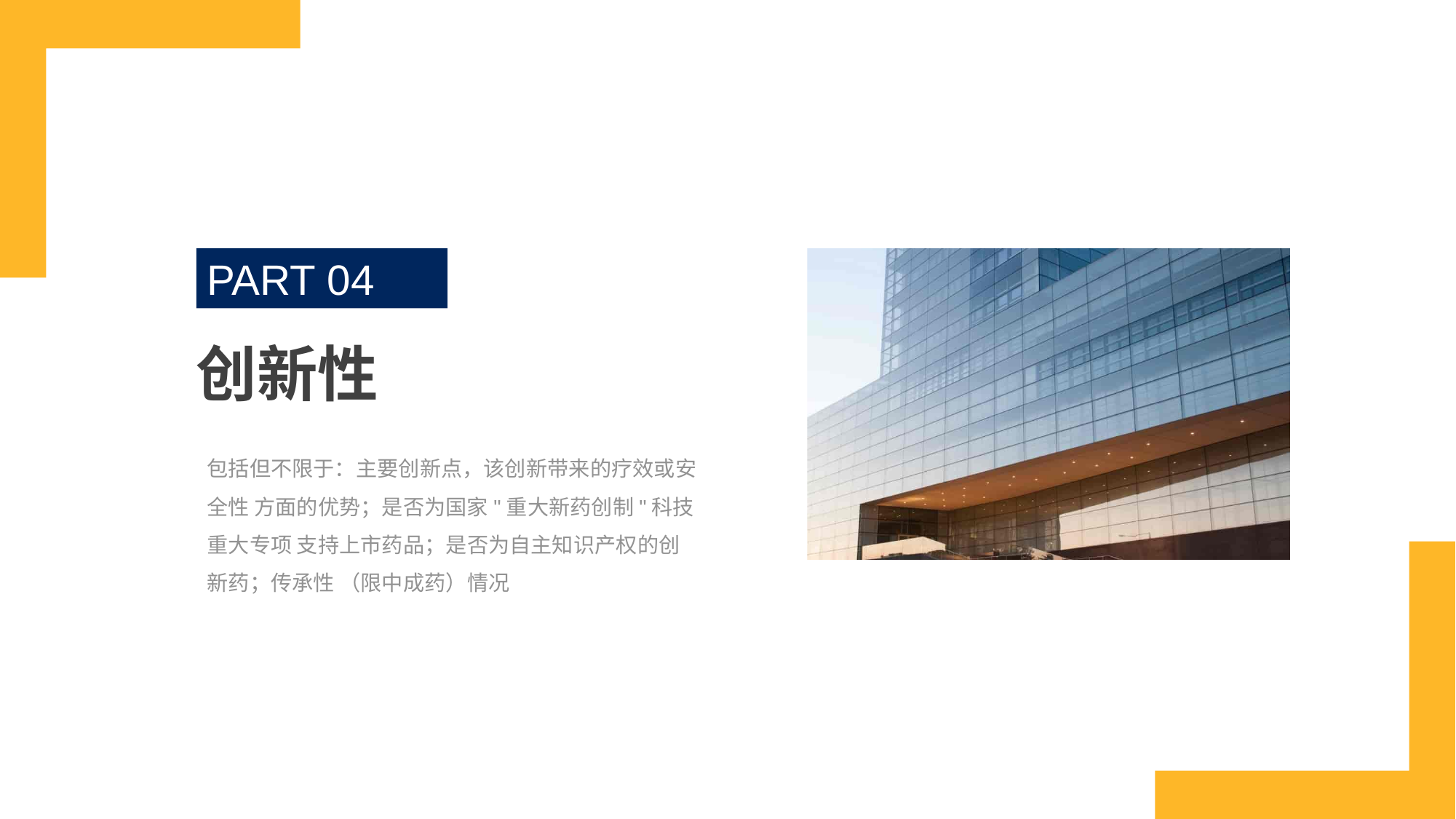

PART 04

创新性
包括但不限于：主要创新点，该创新带来的疗效或安全性 方面的优势；是否为国家"重大新药创制"科技重大专项 支持上市药品；是否为自主知识产权的创新药；传承性 （限中成药）情况